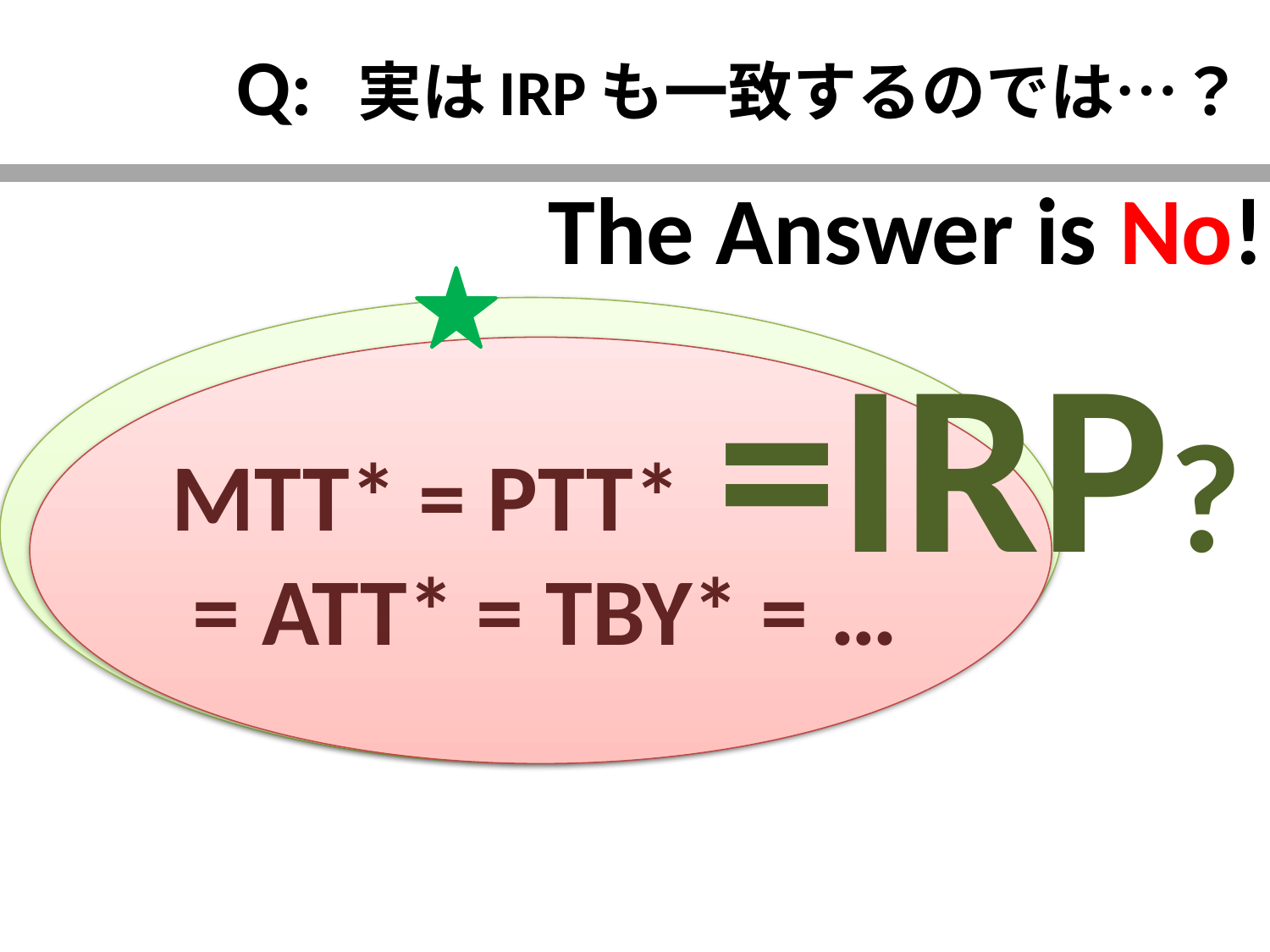

# Q:  実はIRPも一致するのでは…？
The Answer is No!

=IRP?

MTT* = PTT*
 = ATT* = TBY* = …